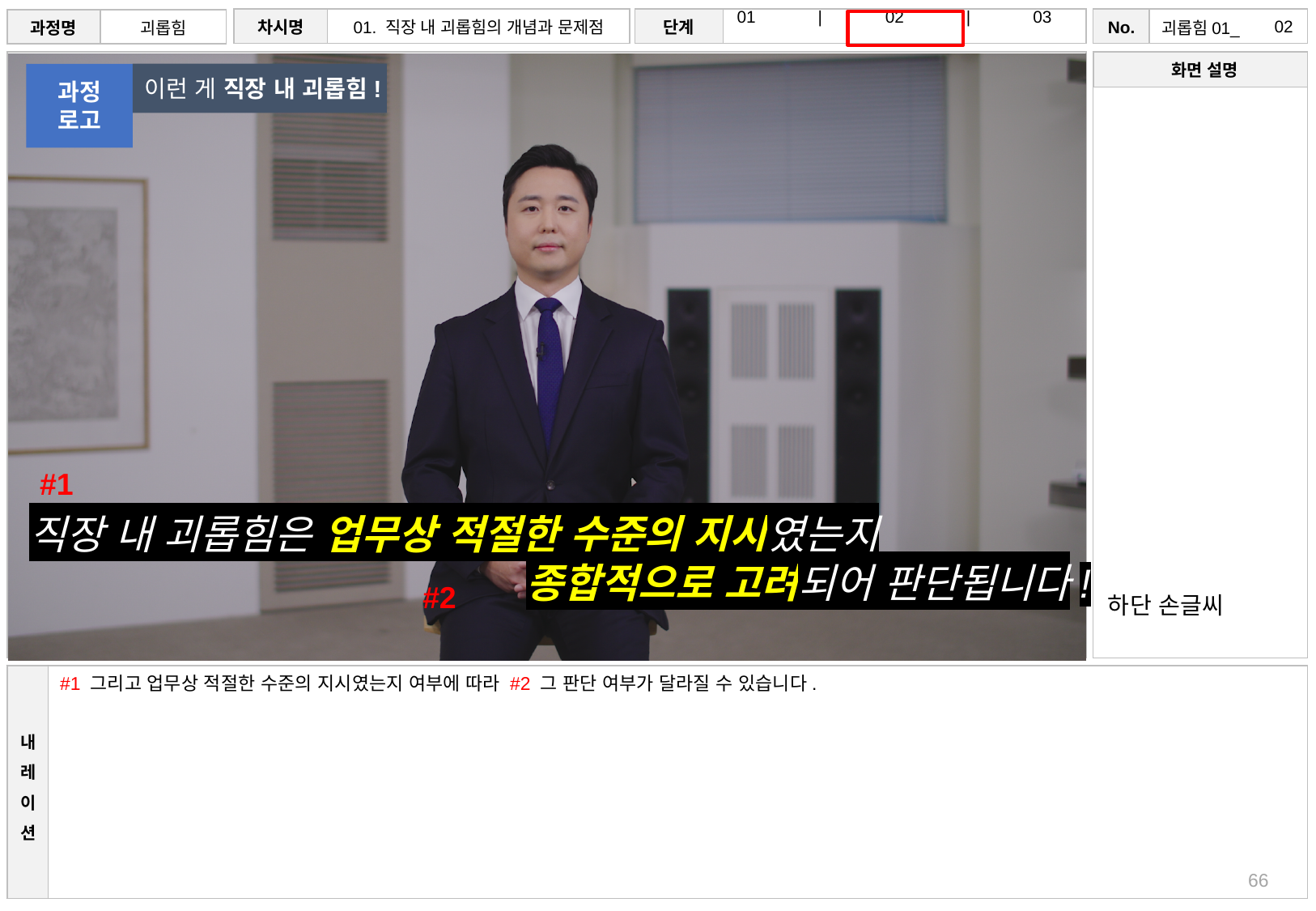

# 02
이런 게 직장 내 괴롭힘!
과정
로고

#1
직장 내 괴롭힘은 업무상 적절한 수준의 지시였는지
                                           종합적으로 고려되어 판단됩니다!
#2
하단 손글씨
#1 그리고 업무상 적절한 수준의 지시였는지 여부에 따라 #2 그 판단 여부가 달라질 수 있습니다.
66